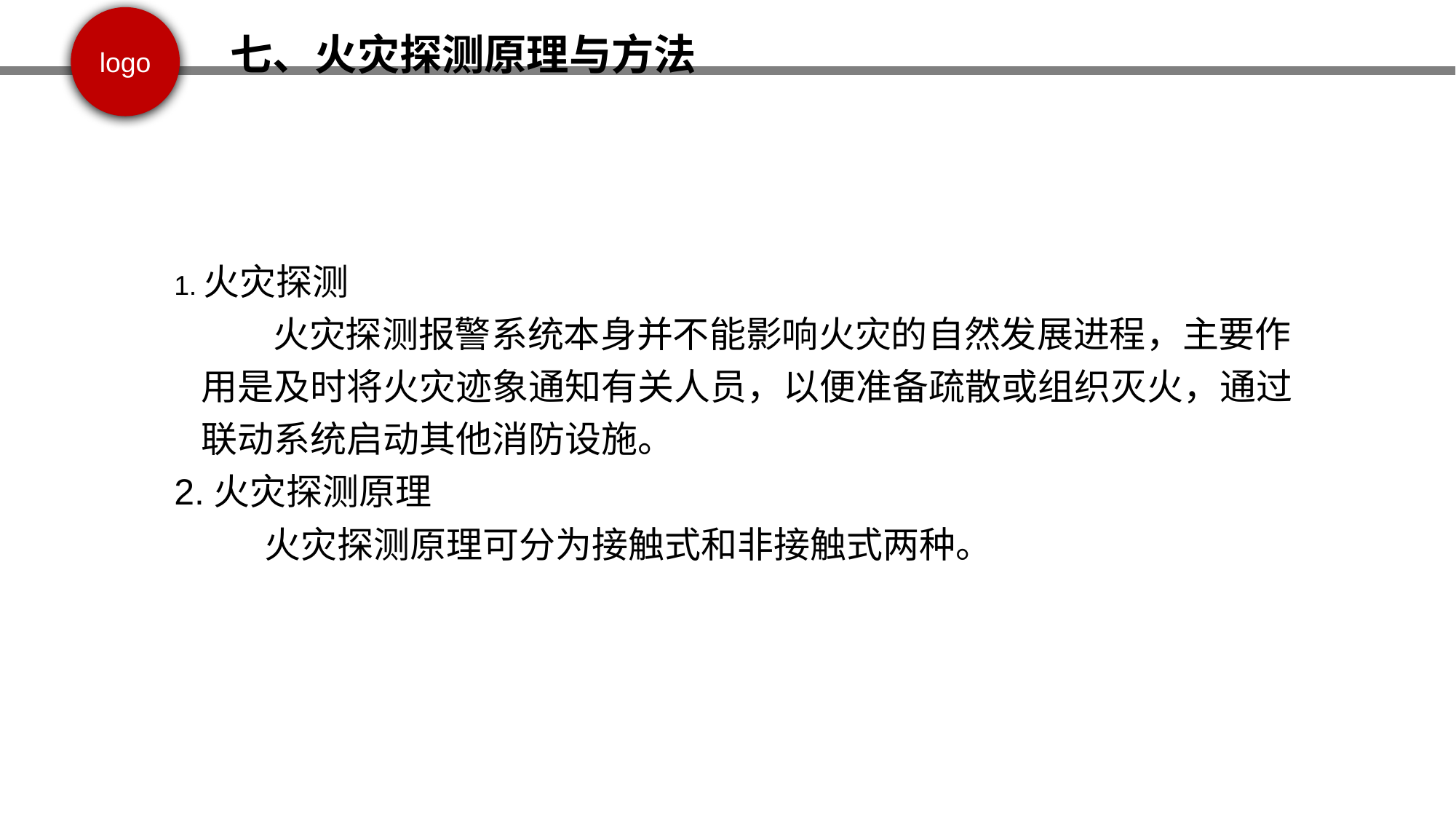

七、火灾探测原理与方法
1.火灾探测
           火灾探测报警系统本身并不能影响火灾的自然发展进程，主要作用是及时将火灾迹象通知有关人员，以便准备疏散或组织灭火，通过联动系统启动其他消防设施。
2.火灾探测原理
          火灾探测原理可分为接触式和非接触式两种。